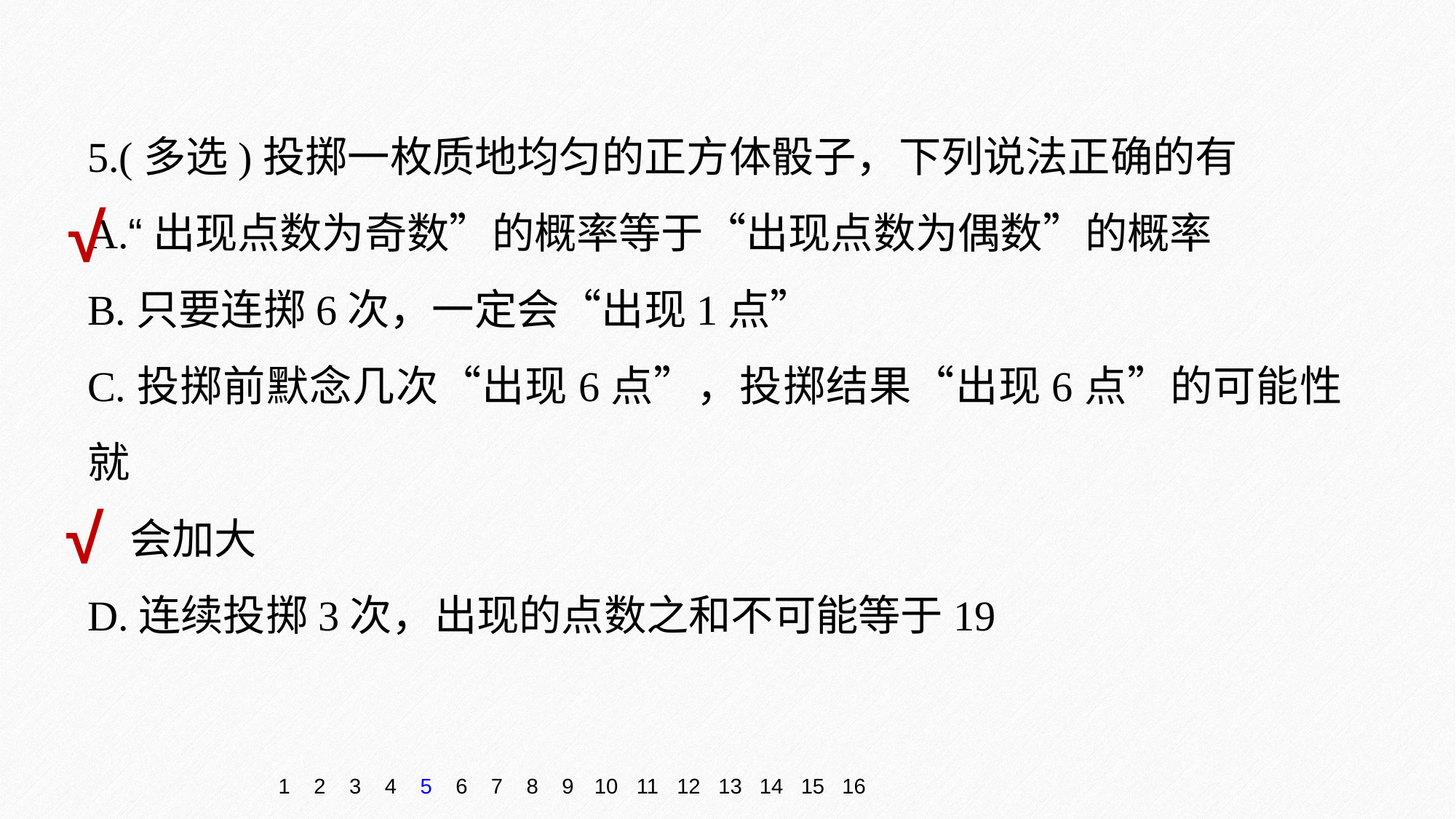

5.(多选)投掷一枚质地均匀的正方体骰子，下列说法正确的有
A.“出现点数为奇数”的概率等于“出现点数为偶数”的概率
B.只要连掷6次，一定会“出现1点”
C.投掷前默念几次“出现6点”，投掷结果“出现6点”的可能性就
　会加大
D.连续投掷3次，出现的点数之和不可能等于19
√
√
1
2
3
4
5
6
7
8
9
10
11
12
13
14
15
16